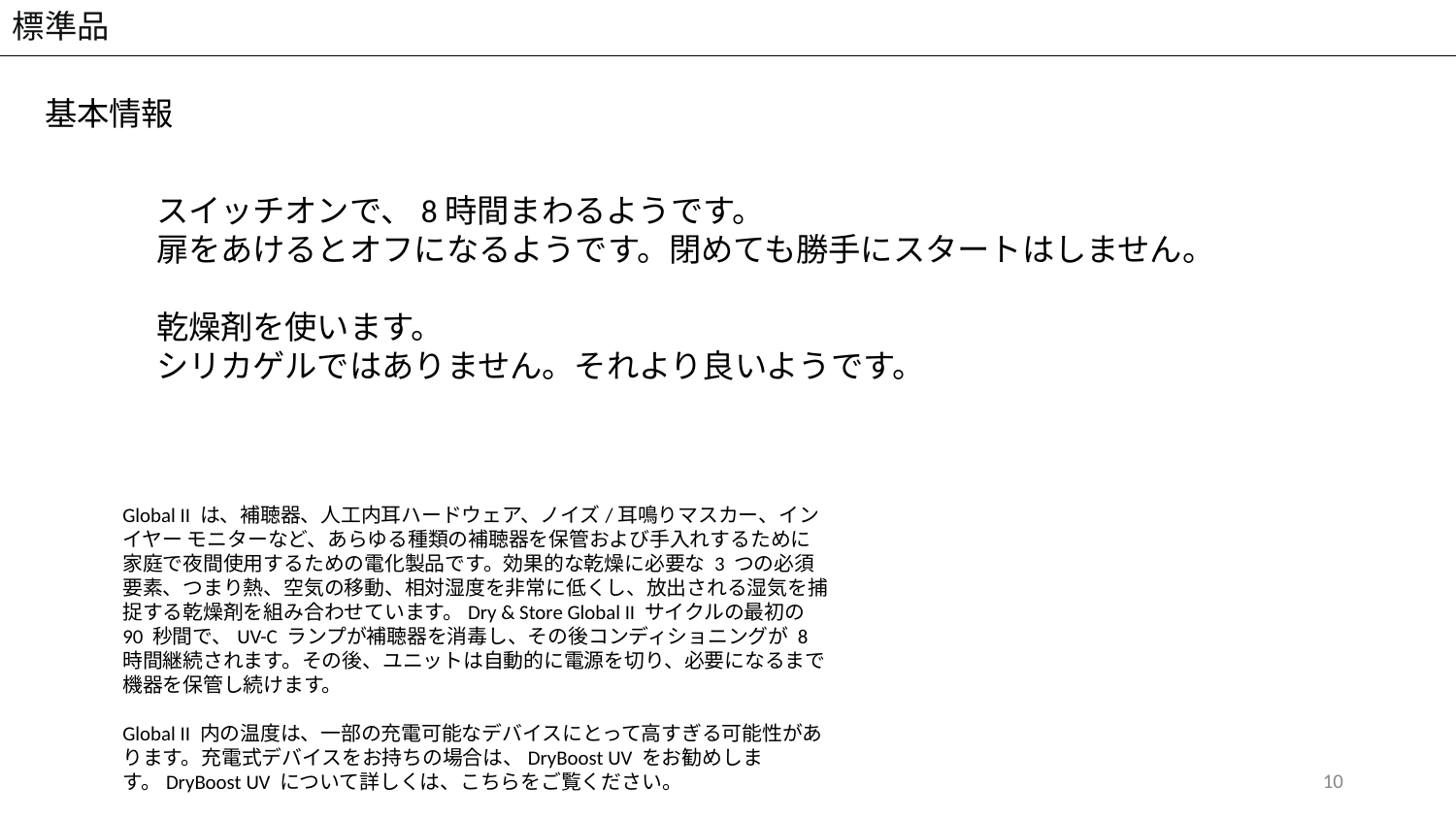

標準品
基本情報
スイッチオンで、8時間まわるようです。
扉をあけるとオフになるようです。閉めても勝手にスタートはしません。

乾燥剤を使います。
シリカゲルではありません。それより良いようです。
Global II は、補聴器、人工内耳ハードウェア、ノイズ/耳鳴りマスカー、インイヤー モニターなど、あらゆる種類の補聴器を保管および手入れするために家庭で夜間使用するための電化製品です。効果的な乾燥に必要な 3 つの必須要素、つまり熱、空気の移動、相対湿度を非常に低くし、放出される湿気を捕捉する乾燥剤を組み合わせています。Dry & Store Global II サイクルの最初の 90 秒間で、UV-C ランプが補聴器を消毒し、その後コンディショニングが 8 時間継続されます。その後、ユニットは自動的に電源を切り、必要になるまで機器を保管し続けます。

Global II 内の温度は、一部の充電可能なデバイスにとって高すぎる可能性があります。充電式デバイスをお持ちの場合は、DryBoost UV をお勧めします。DryBoost UV について詳しくは、こちらをご覧ください。
10